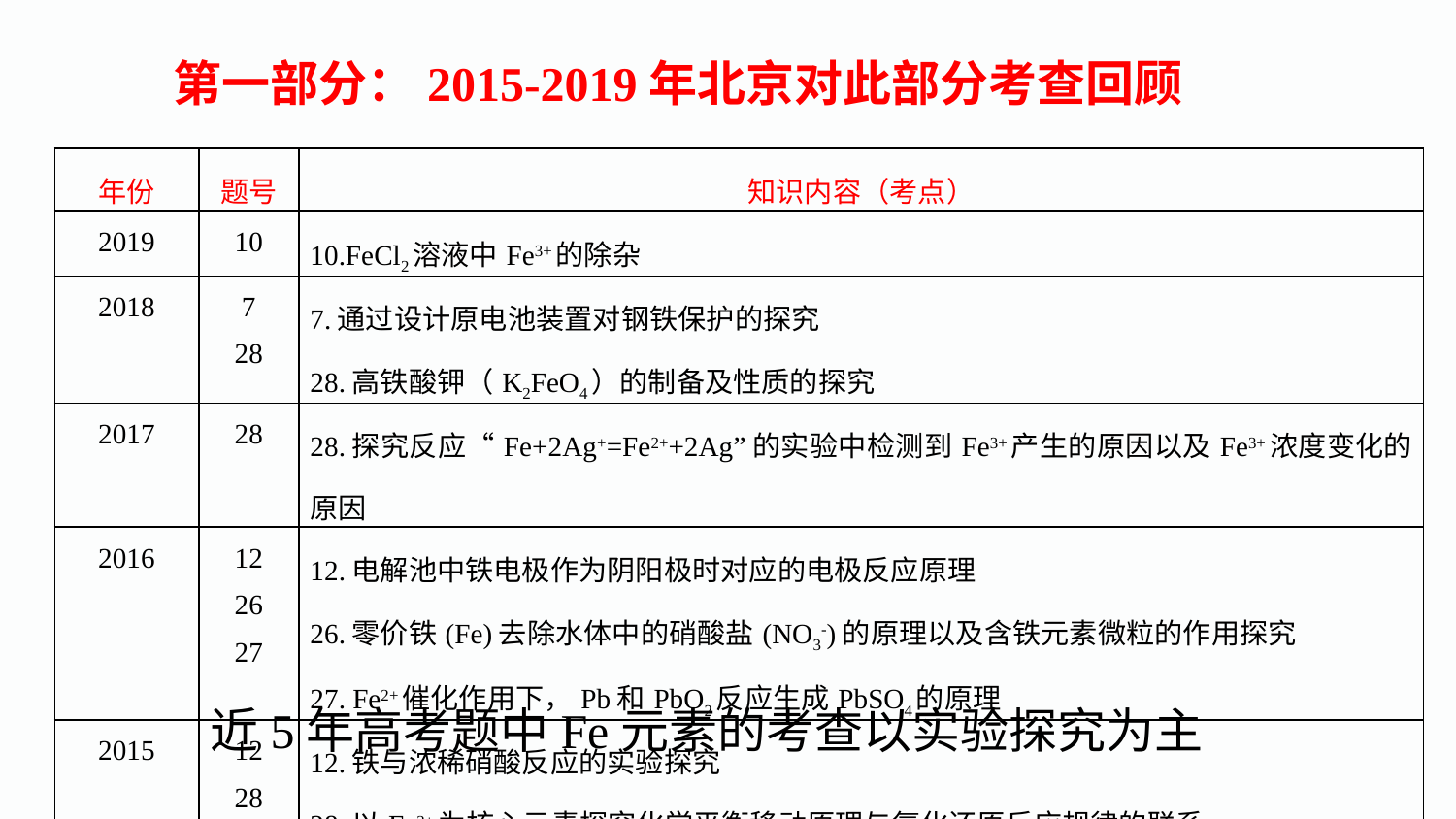

第一部分：2015-2019年北京对此部分考查回顾
| 年份 | 题号 | 知识内容（考点） |
| --- | --- | --- |
| 2019 | 10 | 10.FeCl2溶液中Fe3+的除杂 |
| 2018 | 7 28 | 7.通过设计原电池装置对钢铁保护的探究 28.高铁酸钾（K2FeO4）的制备及性质的探究 |
| 2017 | 28 | 28.探究反应“Fe+2Ag+=Fe2++2Ag”的实验中检测到Fe3+产生的原因以及Fe3+浓度变化的原因 |
| 2016 | 12 26 27 | 12.电解池中铁电极作为阴阳极时对应的电极反应原理 26.零价铁(Fe)去除水体中的硝酸盐(NO3-)的原理以及含铁元素微粒的作用探究 27. Fe2+催化作用下，Pb和PbO2反应生成PbSO4的原理 |
| 2015 | 12 28 | 12.铁与浓稀硝酸反应的实验探究 28.以Fe3+为核心元素探究化学平衡移动原理与氧化还原反应规律的联系 |
近5年高考题中Fe元素的考查以实验探究为主